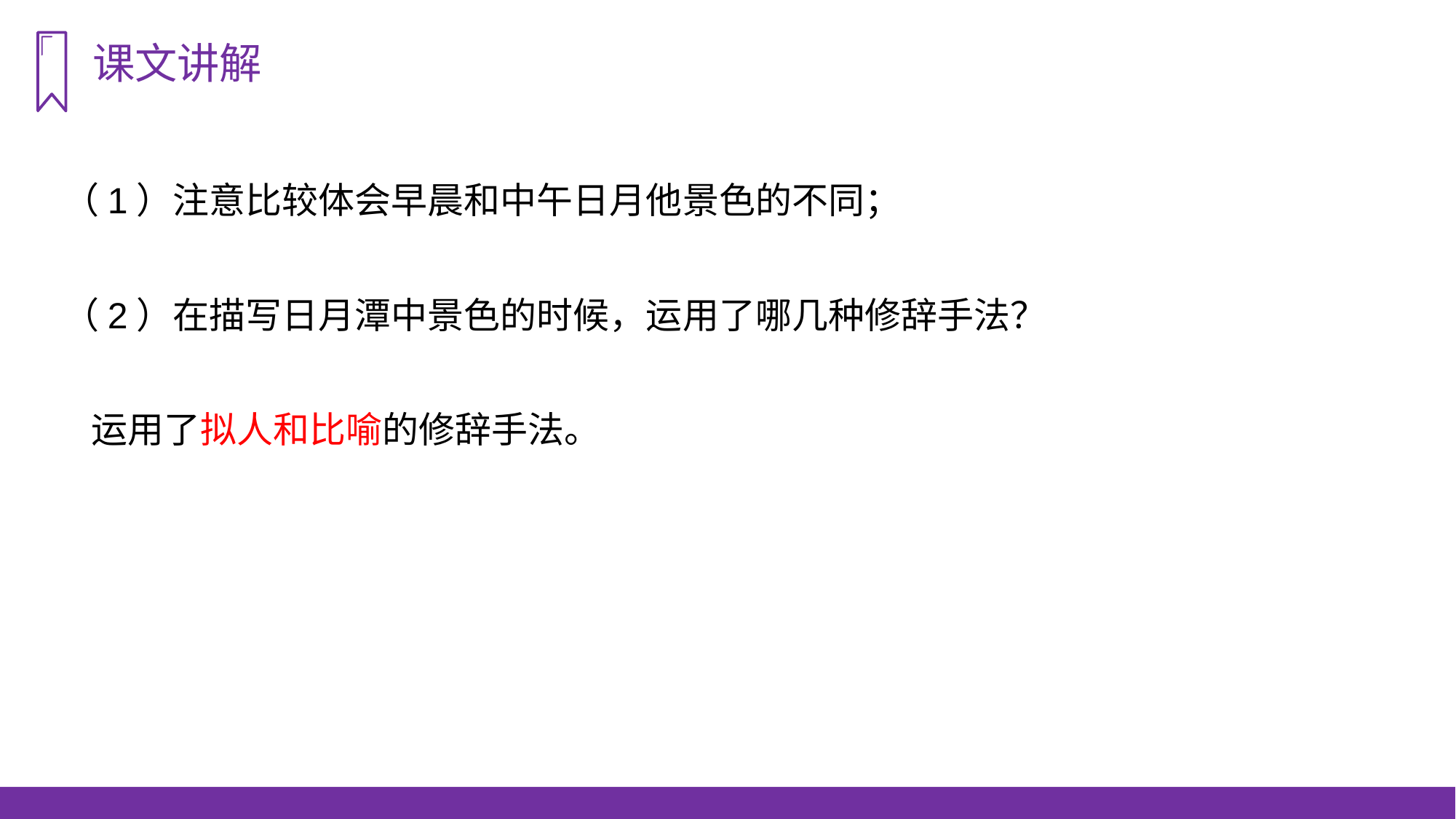

课文讲解
（1）注意比较体会早晨和中午日月他景色的不同；
（2）在描写日月潭中景色的时候，运用了哪几种修辞手法？

运用了拟人和比喻的修辞手法。